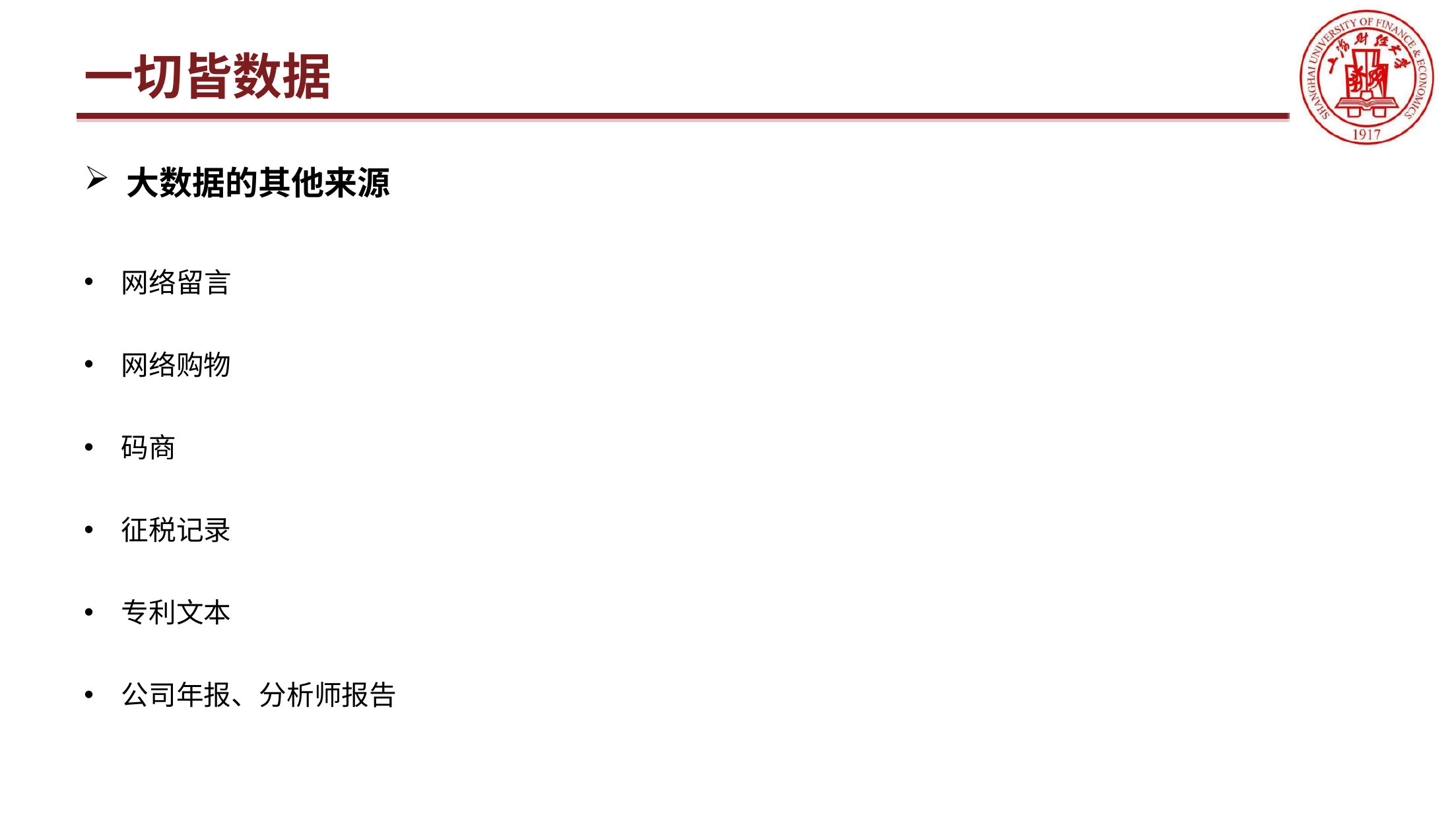

一切皆数据
大数据的其他来源

网络留言

网络购物

码商

征税记录

专利文本

公司年报、分析师报告